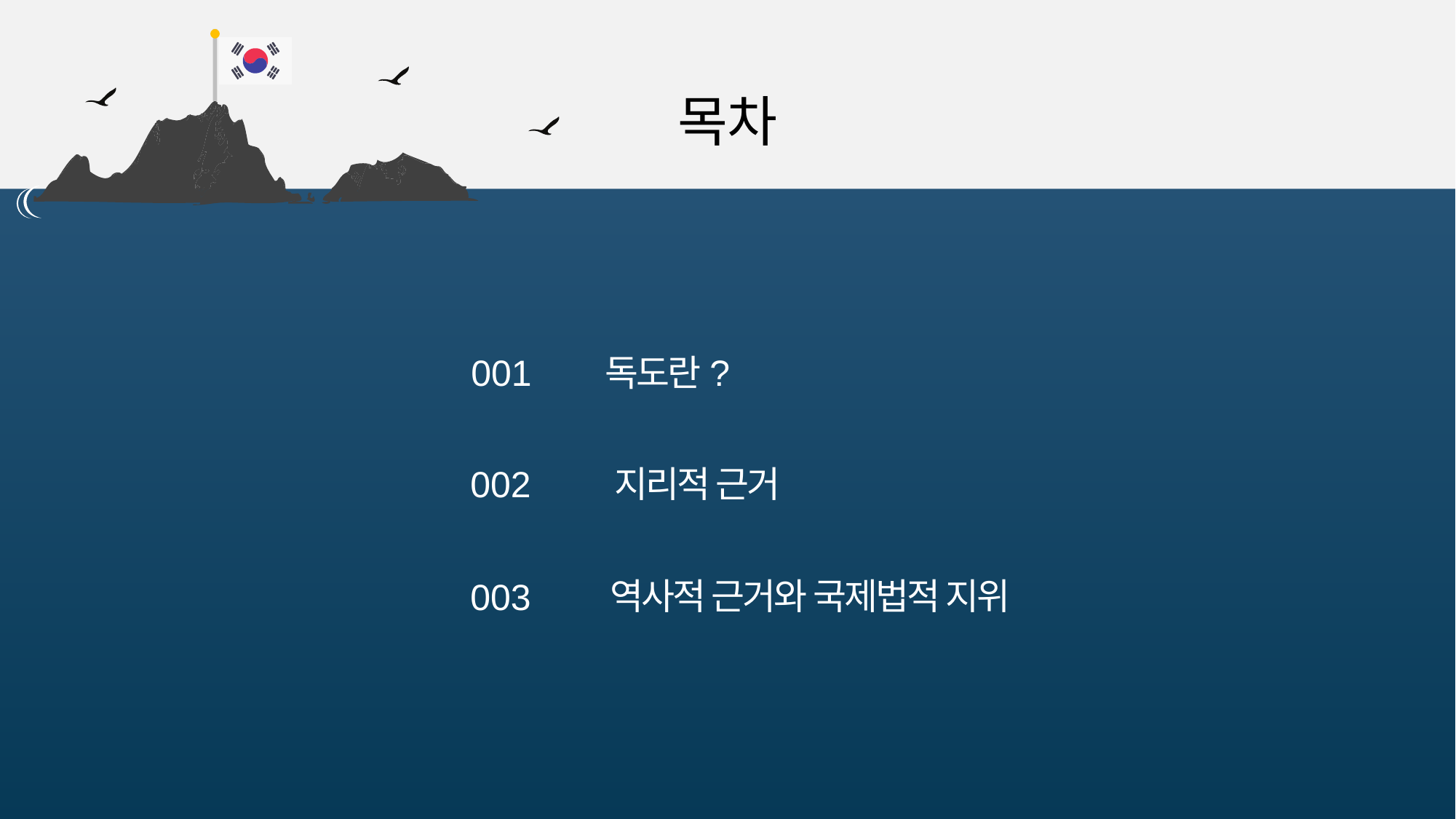

목차

001
독도란?
002
지리적 근거
역사적 근거와 국제법적 지위
003